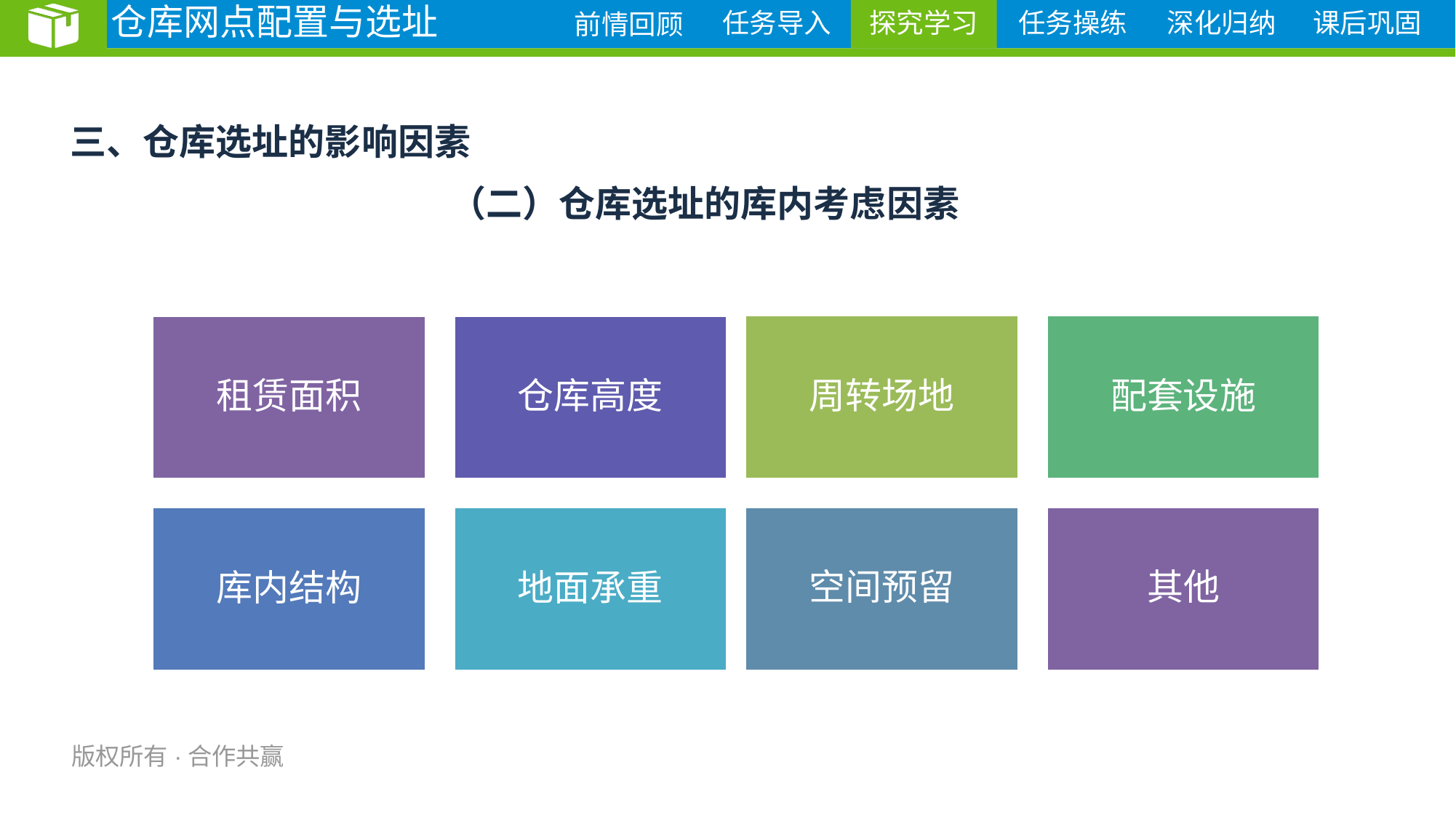

仓库网点配置与选址
三、仓库选址的影响因素
（二）仓库选址的库内考虑因素
周转场地
配套设施
空间预留
其他
租赁面积
仓库高度
库内结构
地面承重